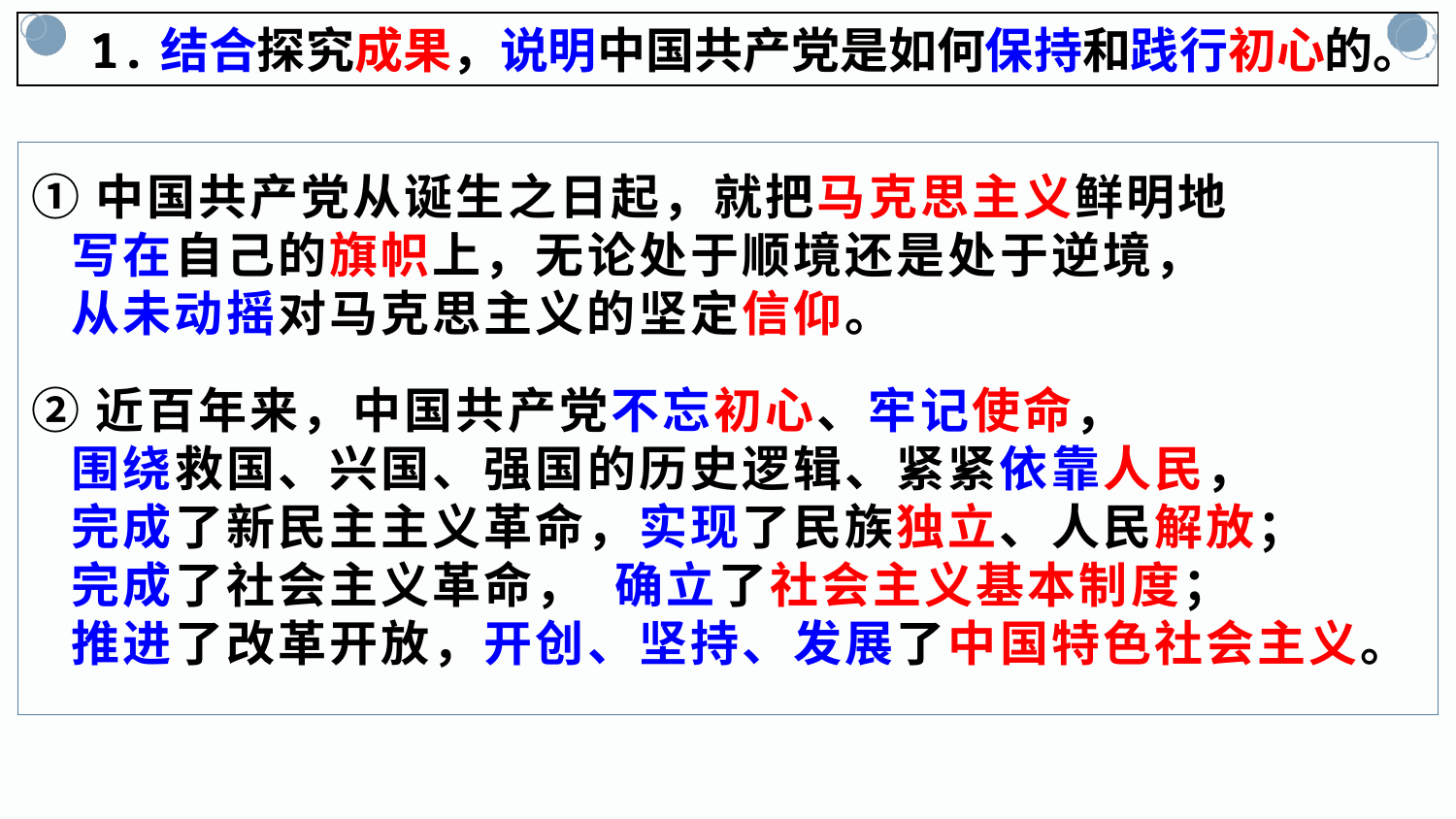

1.结合探究成果，说明中国共产党是如何保持和践行初心的。
①中国共产党从诞生之日起，就把马克思主义鲜明地
  写在自己的旗帜上，无论处于顺境还是处于逆境，
  从未动摇对马克思主义的坚定信仰。

②近百年来，中国共产党不忘初心、牢记使命，
  围绕救国、兴国、强国的历史逻辑、紧紧依靠人民，
  完成了新民主主义革命，实现了民族独立、人民解放；
  完成了社会主义革命，  确立了社会主义基本制度；
  推进了改革开放，开创、坚持、发展了中国特色社会主义。